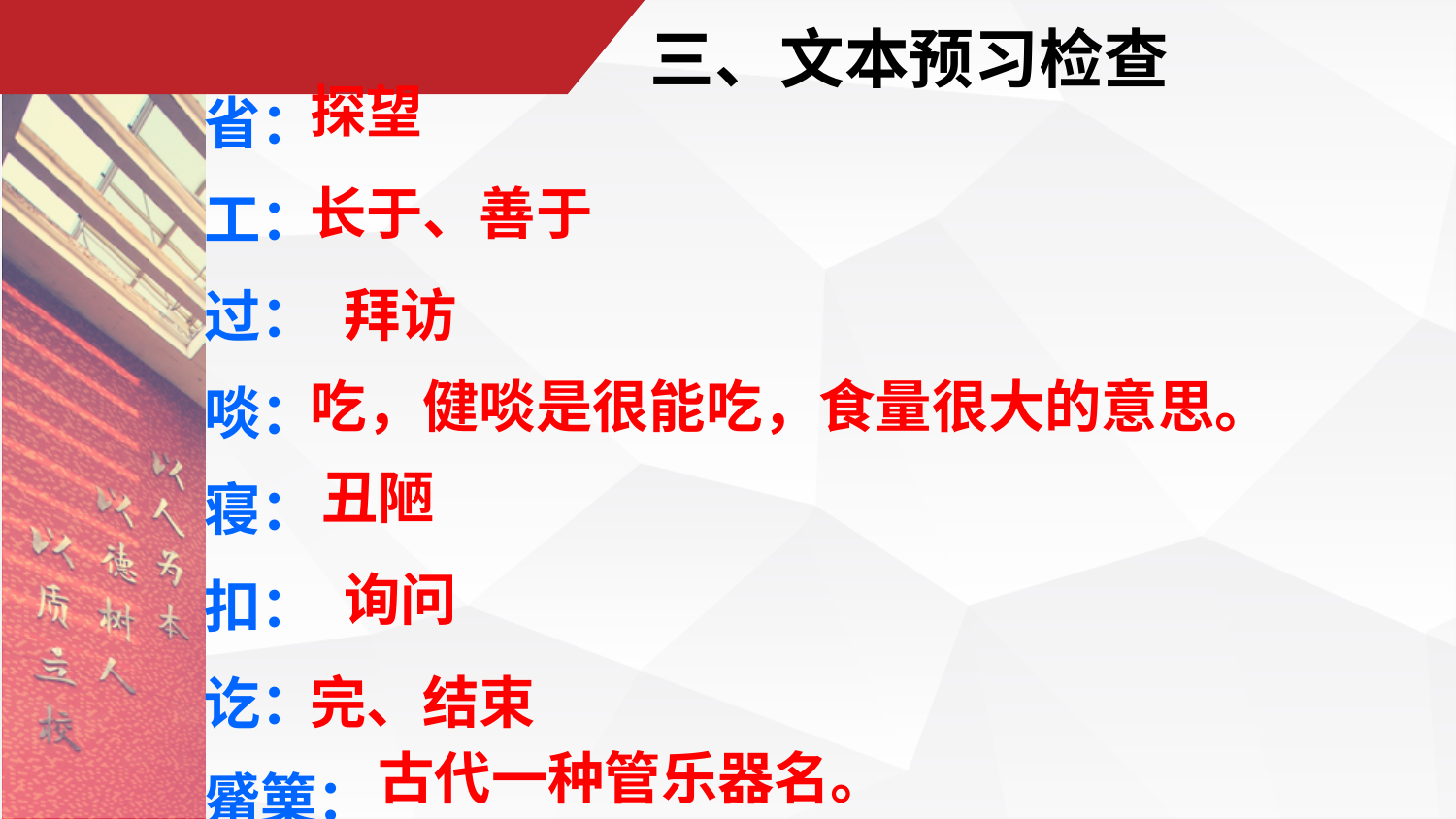

三、文本预习检查
省：
工：
过：
啖：
寝：
扣：
讫：
觱篥：
探望
长于、善于
拜访
吃，健啖是很能吃，食量很大的意思。
丑陋
询问
完、结束
古代一种管乐器名。